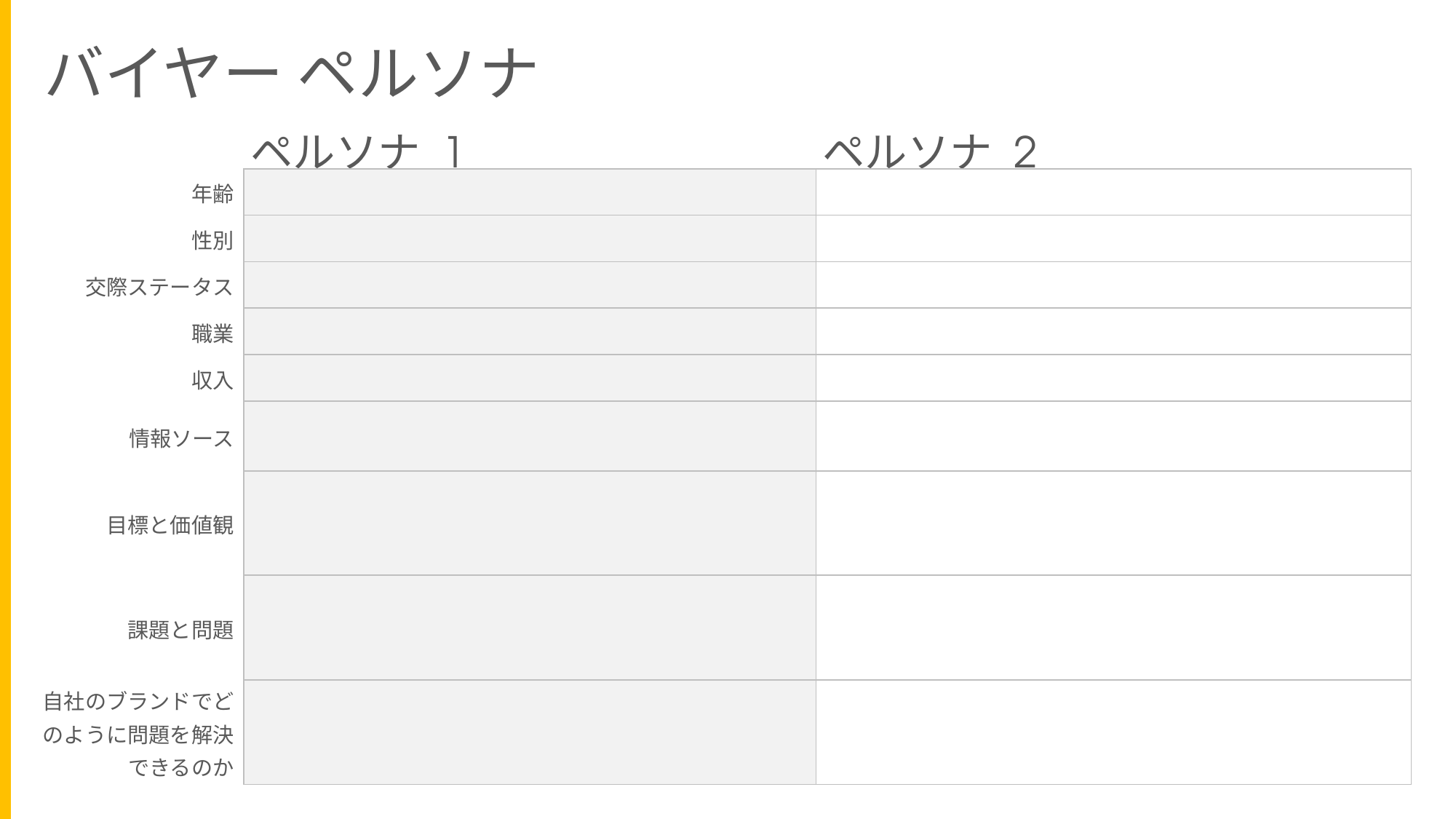

バイヤー ペルソナ
|  | ペルソナ 1 | ペルソナ 2 |
| --- | --- | --- |
| 年齢 |  |  |
| 性別 |  |  |
| 交際ステータス |  |  |
| 職業 |  |  |
| 収入 |  |  |
| 情報ソース |  |  |
| 目標と価値観 |  |  |
| 課題と問題 |  |  |
| 自社のブランドでどのように問題を解決 できるのか |  |  |